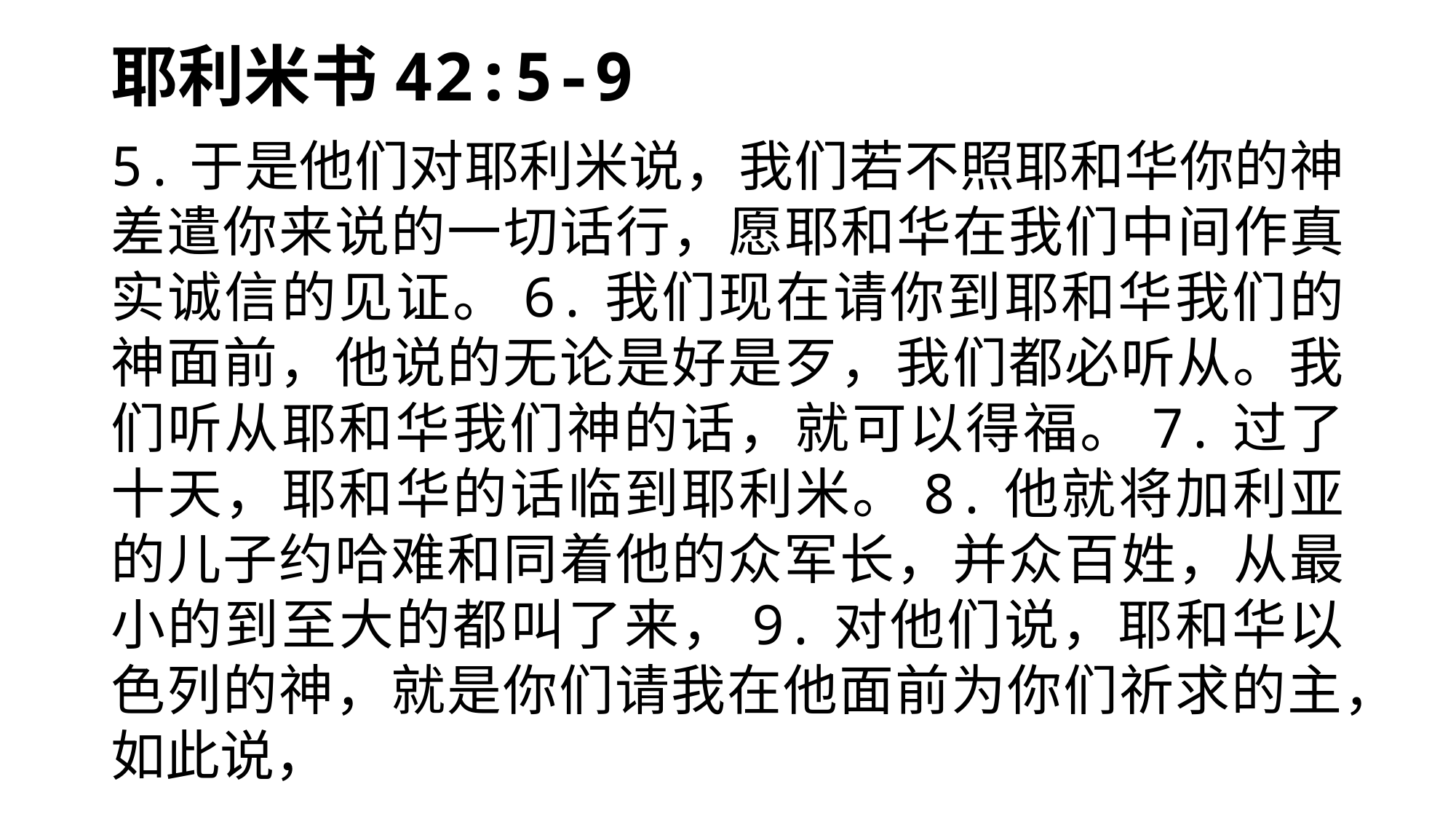

# 耶利米书42:5-9
5.于是他们对耶利米说，我们若不照耶和华你的神差遣你来说的一切话行，愿耶和华在我们中间作真实诚信的见证。6.我们现在请你到耶和华我们的神面前，他说的无论是好是歹，我们都必听从。我们听从耶和华我们神的话，就可以得福。7.过了十天，耶和华的话临到耶利米。8.他就将加利亚的儿子约哈难和同着他的众军长，并众百姓，从最小的到至大的都叫了来，9.对他们说，耶和华以色列的神，就是你们请我在他面前为你们祈求的主，如此说，